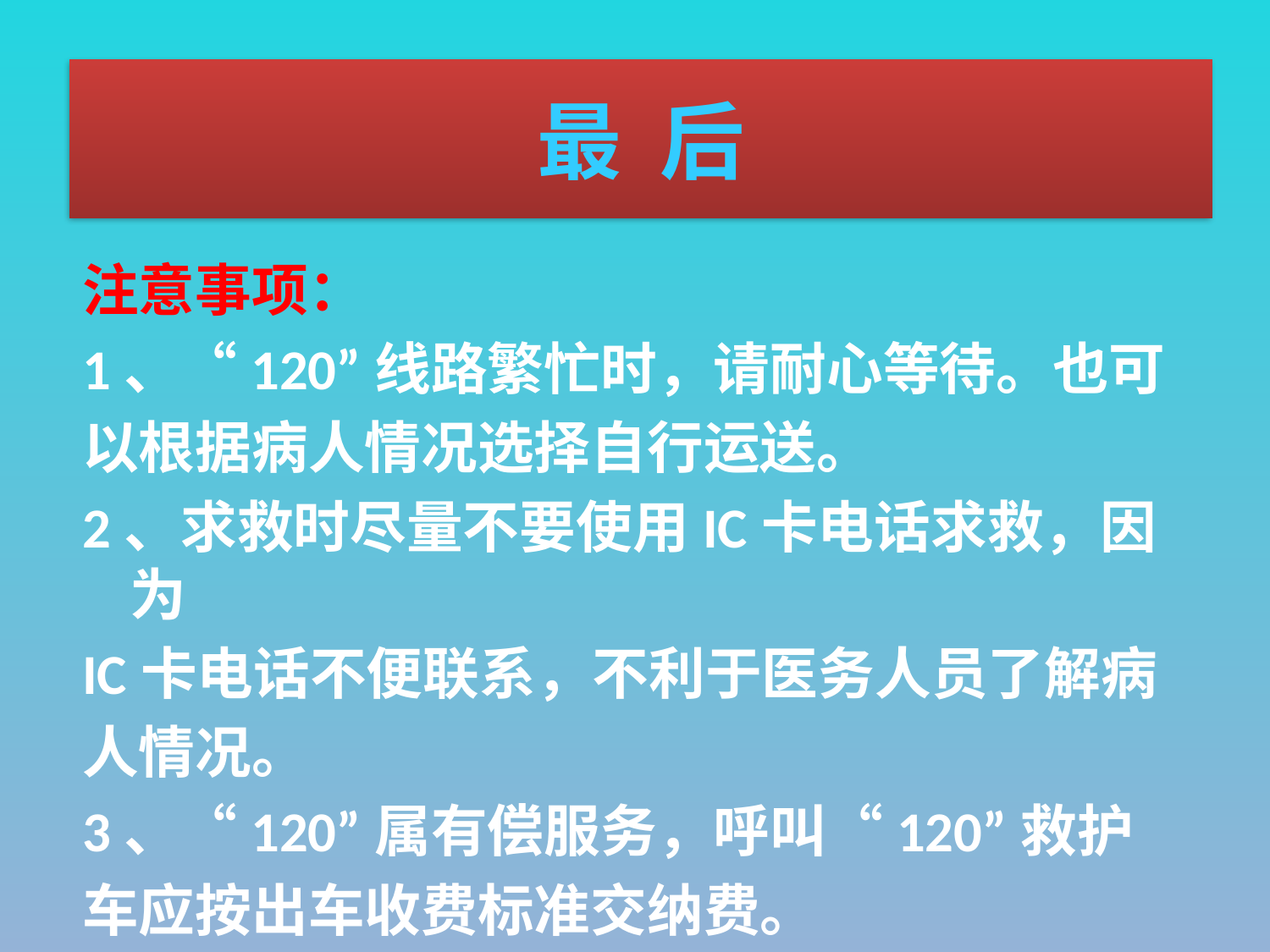

# 最  后
注意事项：
1、“120”线路繁忙时，请耐心等待。也可
以根据病人情况选择自行运送。
2、求救时尽量不要使用IC卡电话求救，因为
IC卡电话不便联系，不利于医务人员了解病
人情况。
3、“120”属有偿服务，呼叫“120”救护
车应按出车收费标准交纳费。